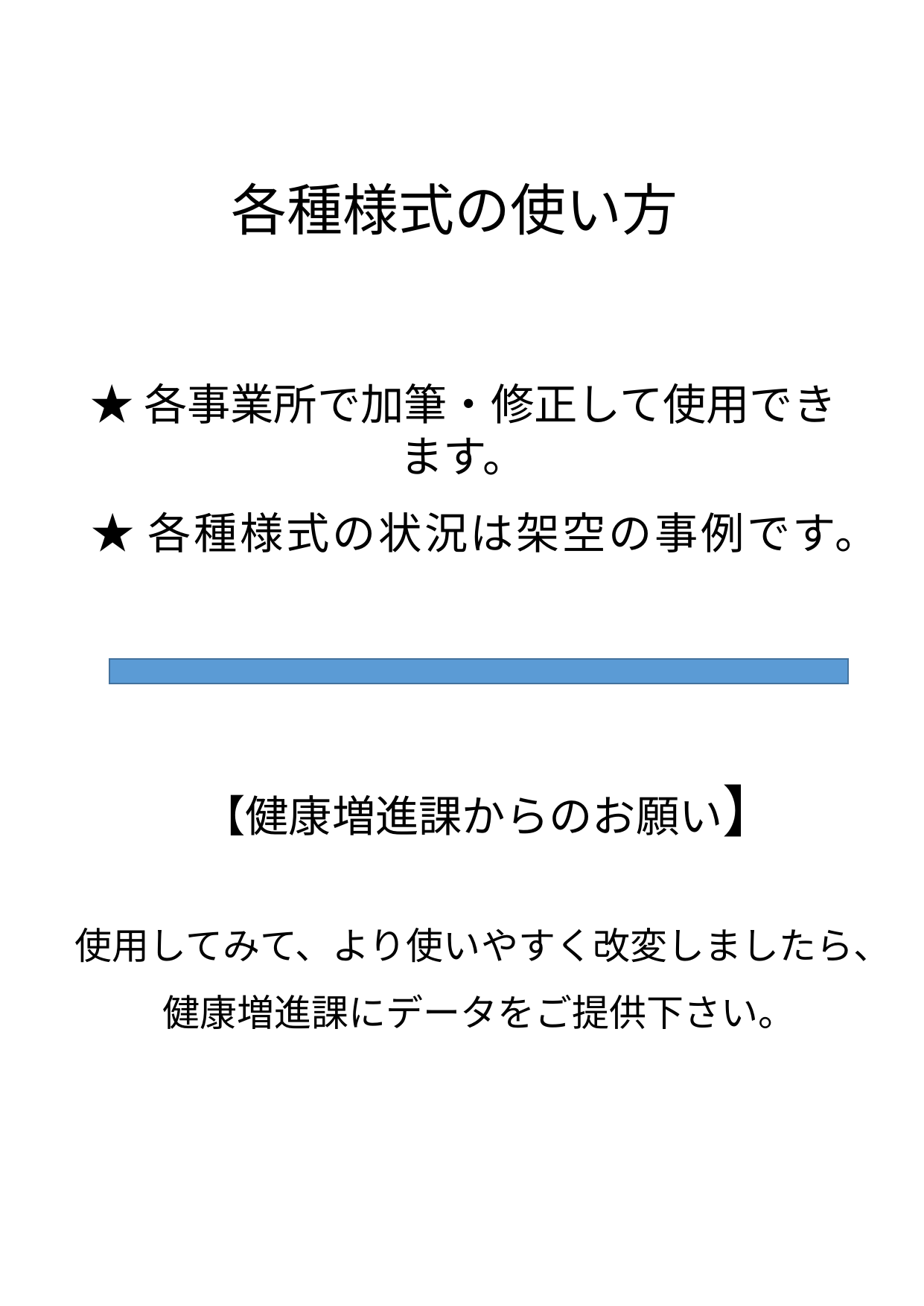

各種様式の使い方
★各事業所で加筆・修正して使用できます。
★各種様式の状況は架空の事例です。

【健康増進課からのお願い】
使用してみて、より使いやすく改変しましたら、
健康増進課にデータをご提供下さい。